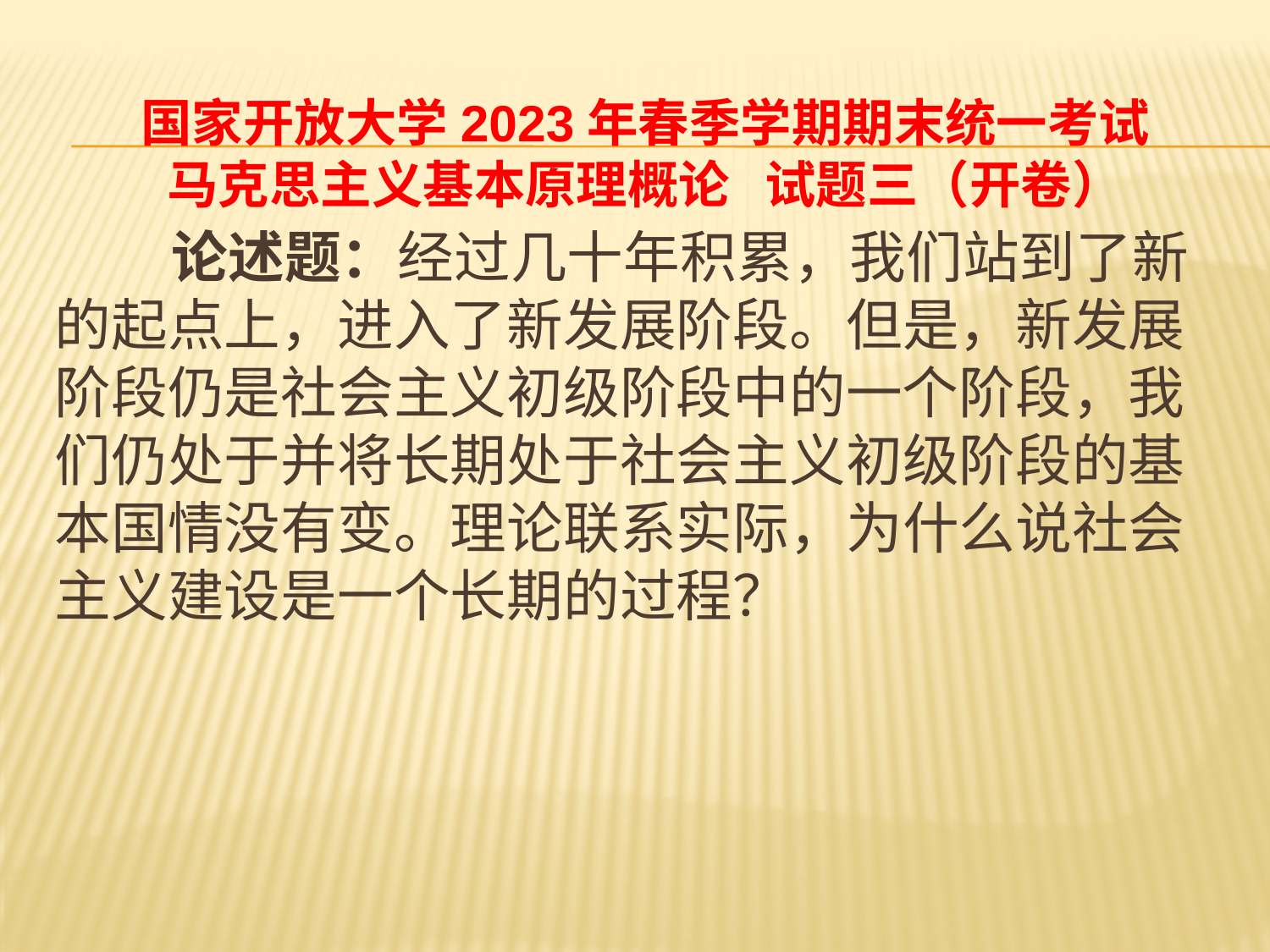

# 国家开放大学2023年春季学期期末统一考试 马克思主义基本原理概论   试题三（开卷）
        论述题：经过几十年积累，我们站到了新的起点上，进入了新发展阶段。但是，新发展阶段仍是社会主义初级阶段中的一个阶段，我们仍处于并将长期处于社会主义初级阶段的基本国情没有变。理论联系实际，为什么说社会主义建设是一个长期的过程？